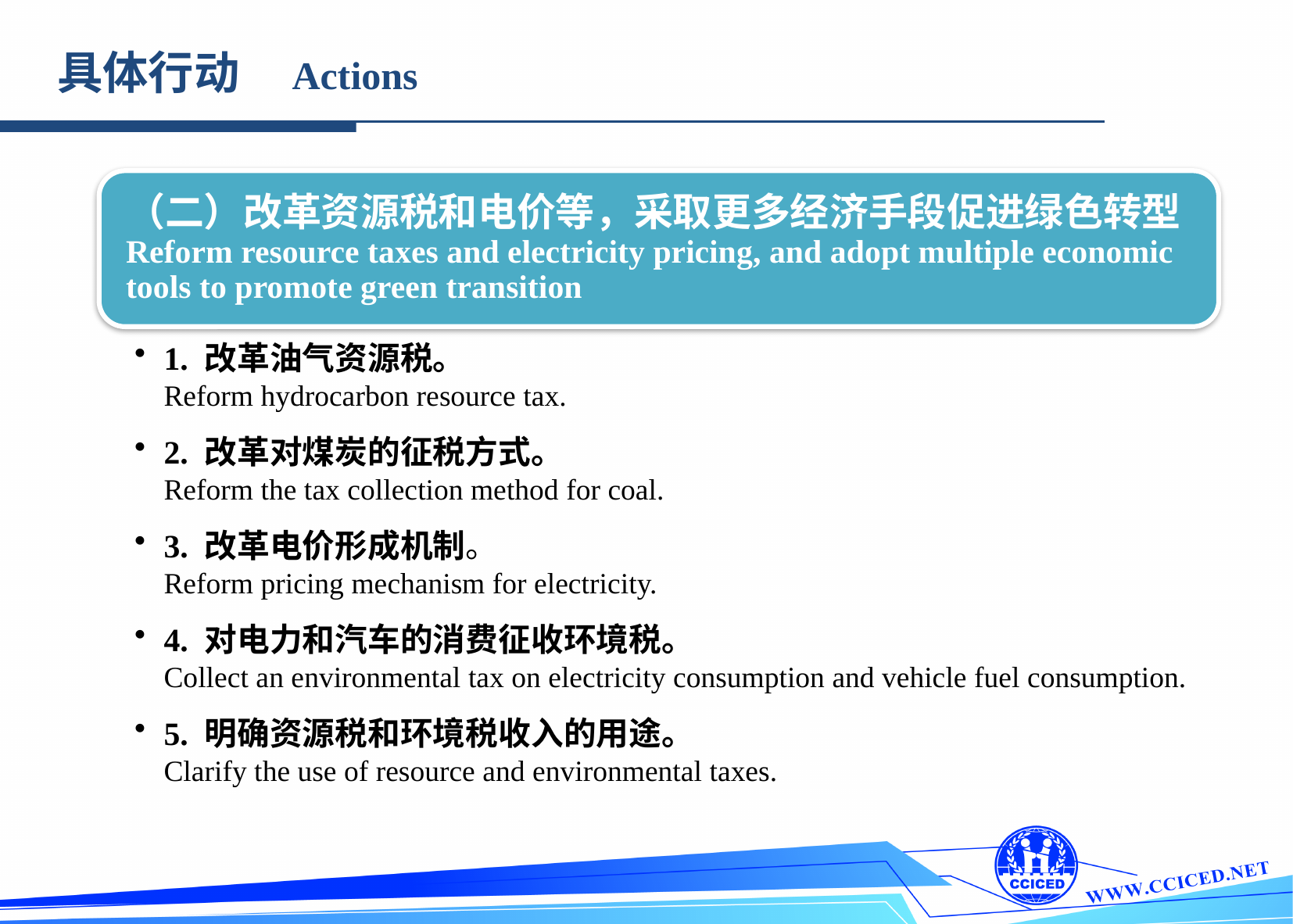

具体行动    Actions
（二）改革资源税和电价等，采取更多经济手段促进绿色转型
Reform resource taxes and electricity pricing, and adopt multiple economic tools to promote green transition
1. 改革油气资源税。
Reform hydrocarbon resource tax.
2. 改革对煤炭的征税方式。
Reform the tax collection method for coal.
3. 改革电价形成机制。
Reform pricing mechanism for electricity.
4. 对电力和汽车的消费征收环境税。
Collect an environmental tax on electricity consumption and vehicle fuel consumption.
5. 明确资源税和环境税收入的用途。
Clarify the use of resource and environmental taxes.